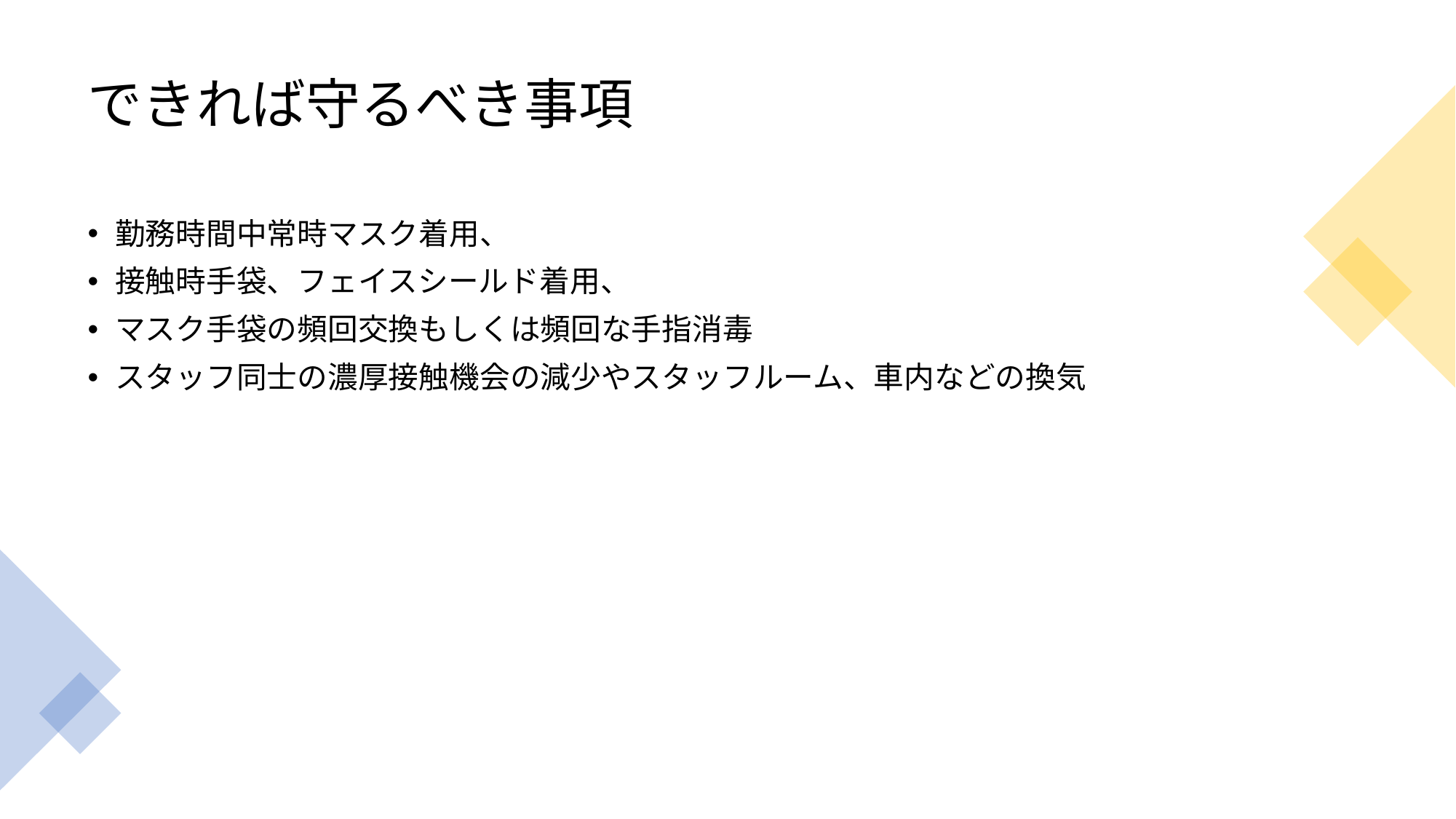

# できれば守るべき事項

勤務時間中常時マスク着用、
接触時手袋、フェイスシールド着用、
マスク手袋の頻回交換もしくは頻回な手指消毒
スタッフ同士の濃厚接触機会の減少やスタッフルーム、車内などの換気